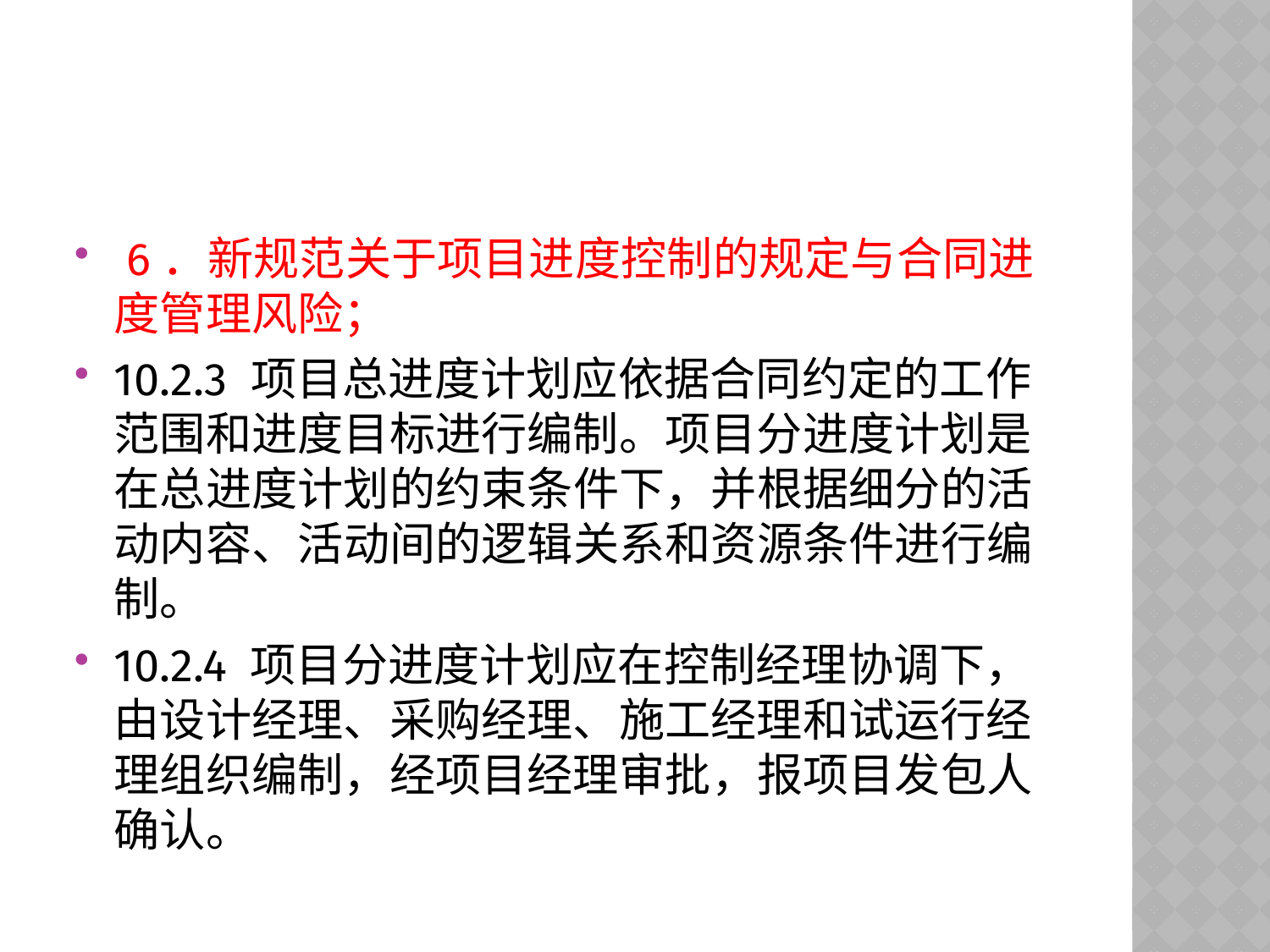

#
 6．新规范关于项目进度控制的规定与合同进度管理风险；
10.2.3 项目总进度计划应依据合同约定的工作范围和进度目标进行编制。项目分进度计划是在总进度计划的约束条件下，并根据细分的活动内容、活动间的逻辑关系和资源条件进行编制。
10.2.4 项目分进度计划应在控制经理协调下，由设计经理、采购经理、施工经理和试运行经理组织编制，经项目经理审批，报项目发包人确认。